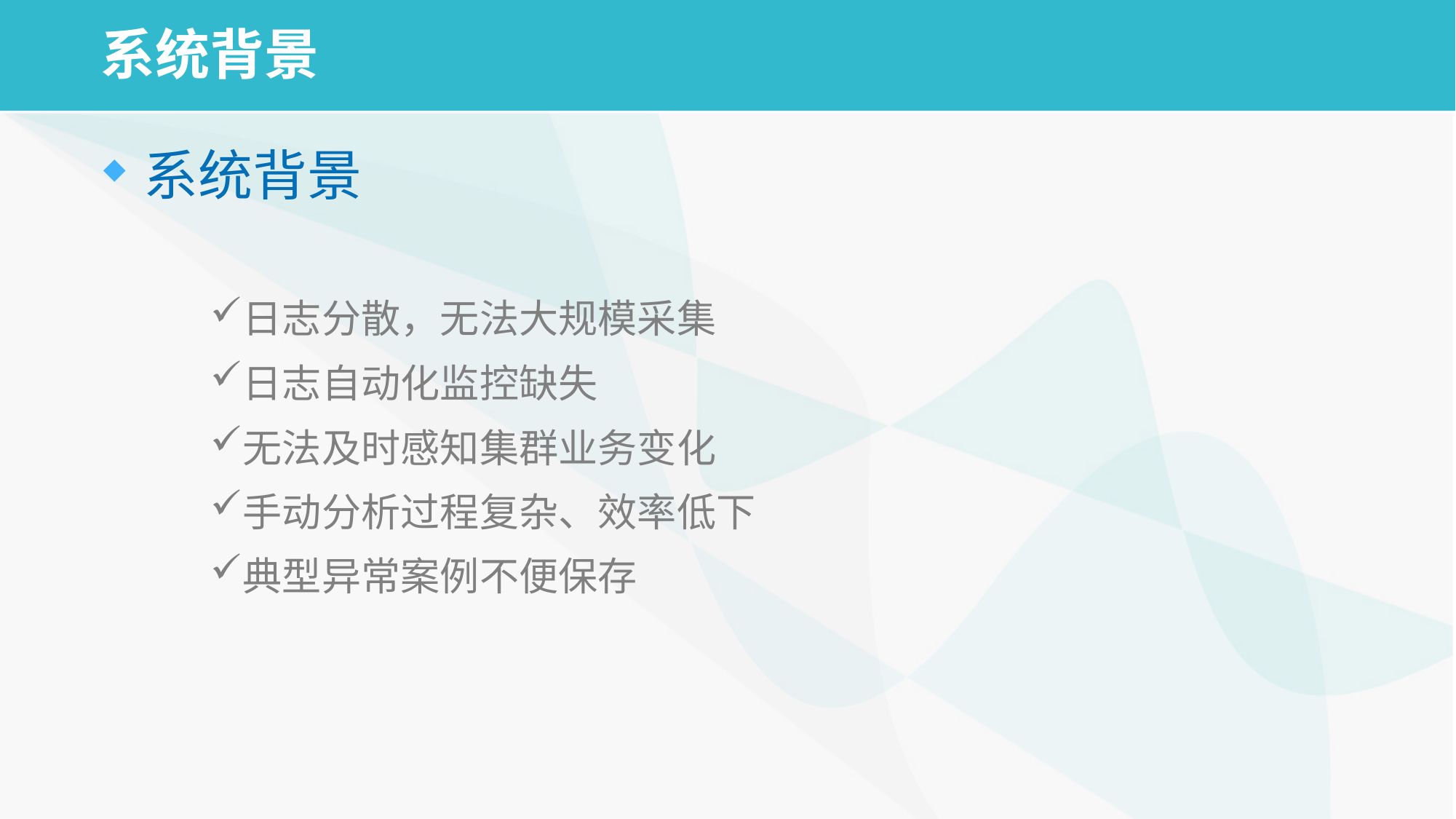

# 系统背景
系统背景

日志分散，无法大规模采集
日志自动化监控缺失
无法及时感知集群业务变化
手动分析过程复杂、效率低下
典型异常案例不便保存